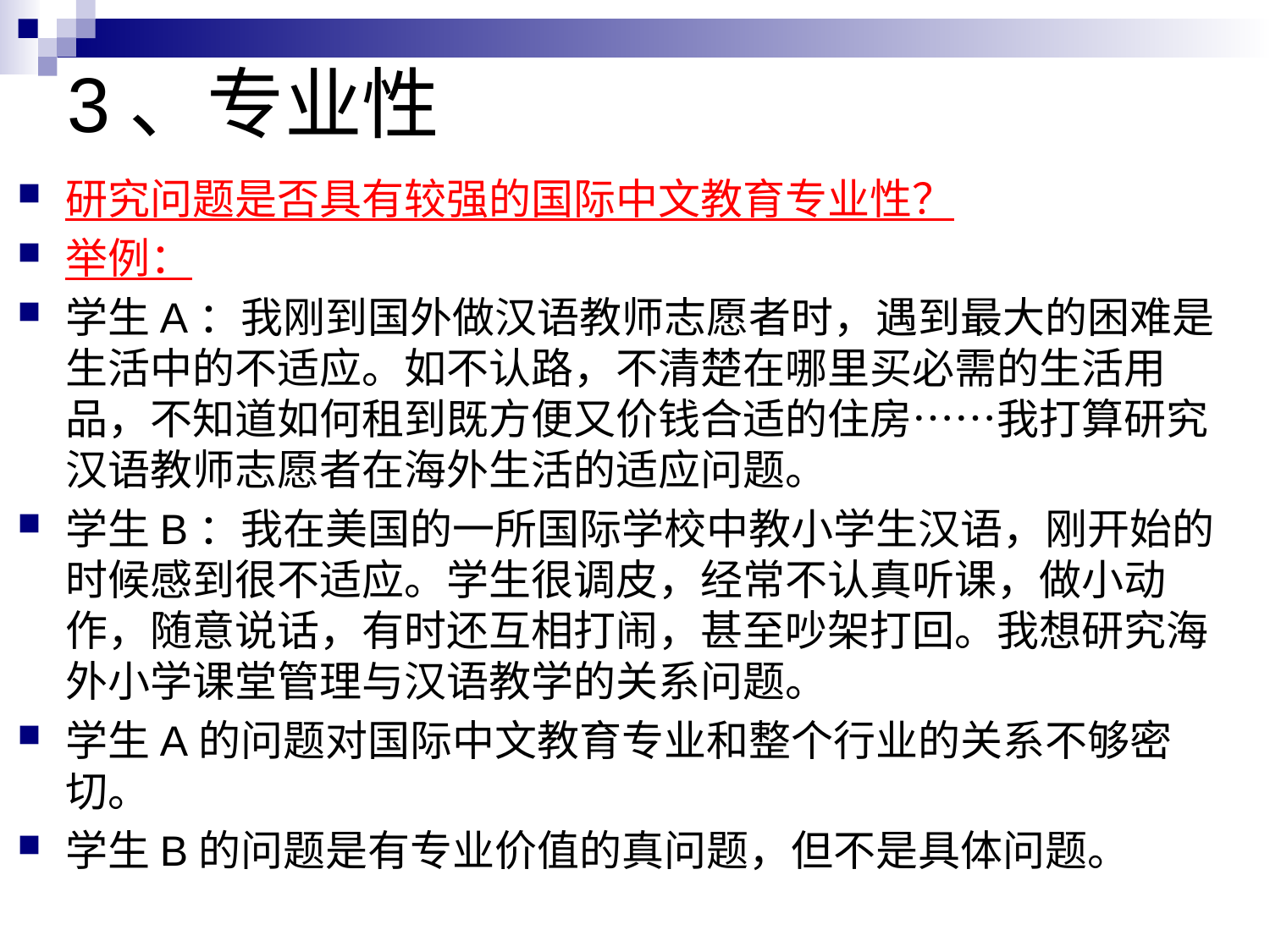

# 3、专业性
研究问题是否具有较强的国际中文教育专业性？
举例：
学生A：我刚到国外做汉语教师志愿者时，遇到最大的困难是生活中的不适应。如不认路，不清楚在哪里买必需的生活用品，不知道如何租到既方便又价钱合适的住房……我打算研究汉语教师志愿者在海外生活的适应问题。
学生B：我在美国的一所国际学校中教小学生汉语，刚开始的时候感到很不适应。学生很调皮，经常不认真听课，做小动作，随意说话，有时还互相打闹，甚至吵架打回。我想研究海外小学课堂管理与汉语教学的关系问题。
学生A的问题对国际中文教育专业和整个行业的关系不够密切。
学生B的问题是有专业价值的真问题，但不是具体问题。